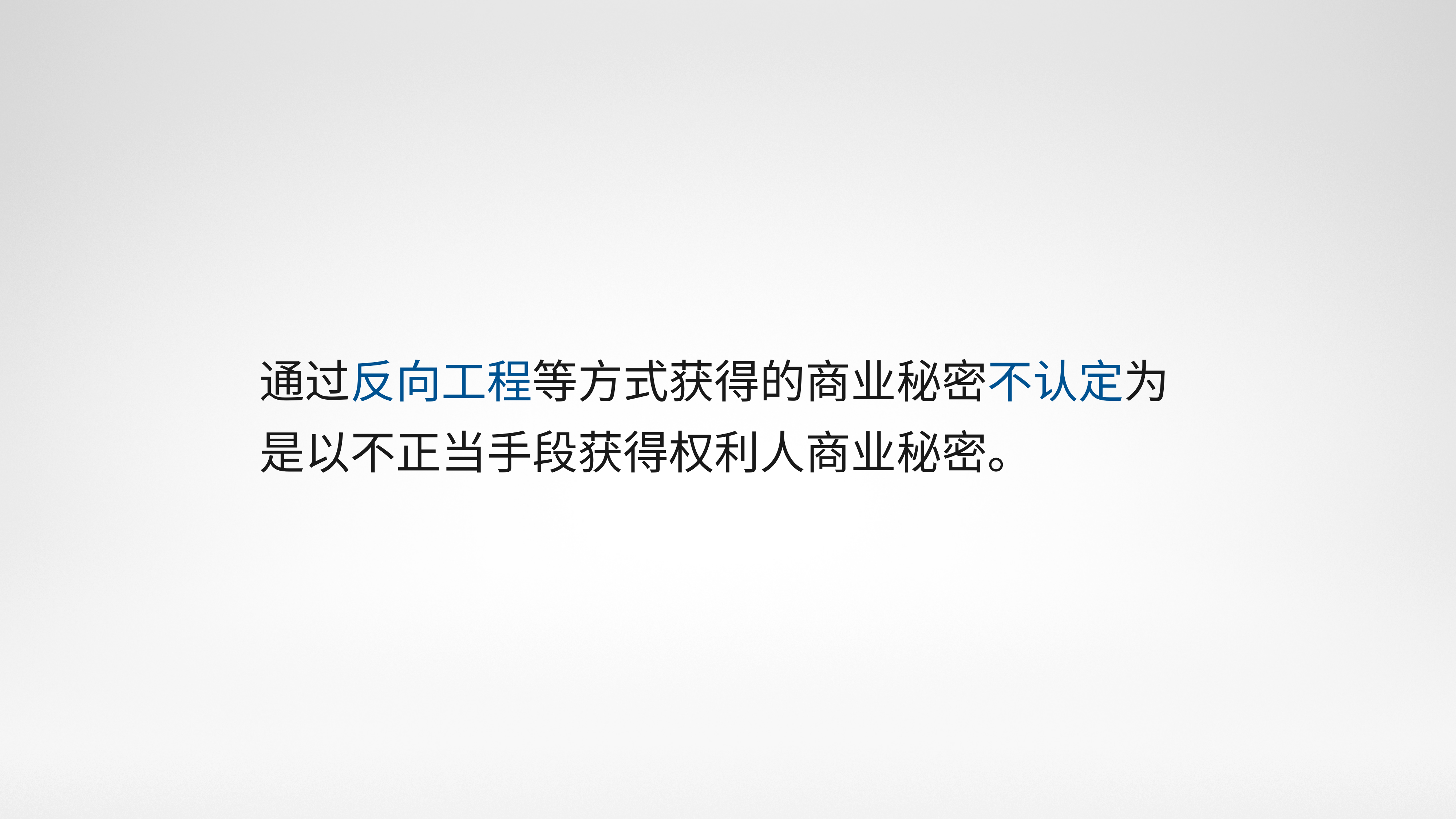

通过反向工程等方式获得的商业秘密不认定为是以不正当手段获得权利人商业秘密。